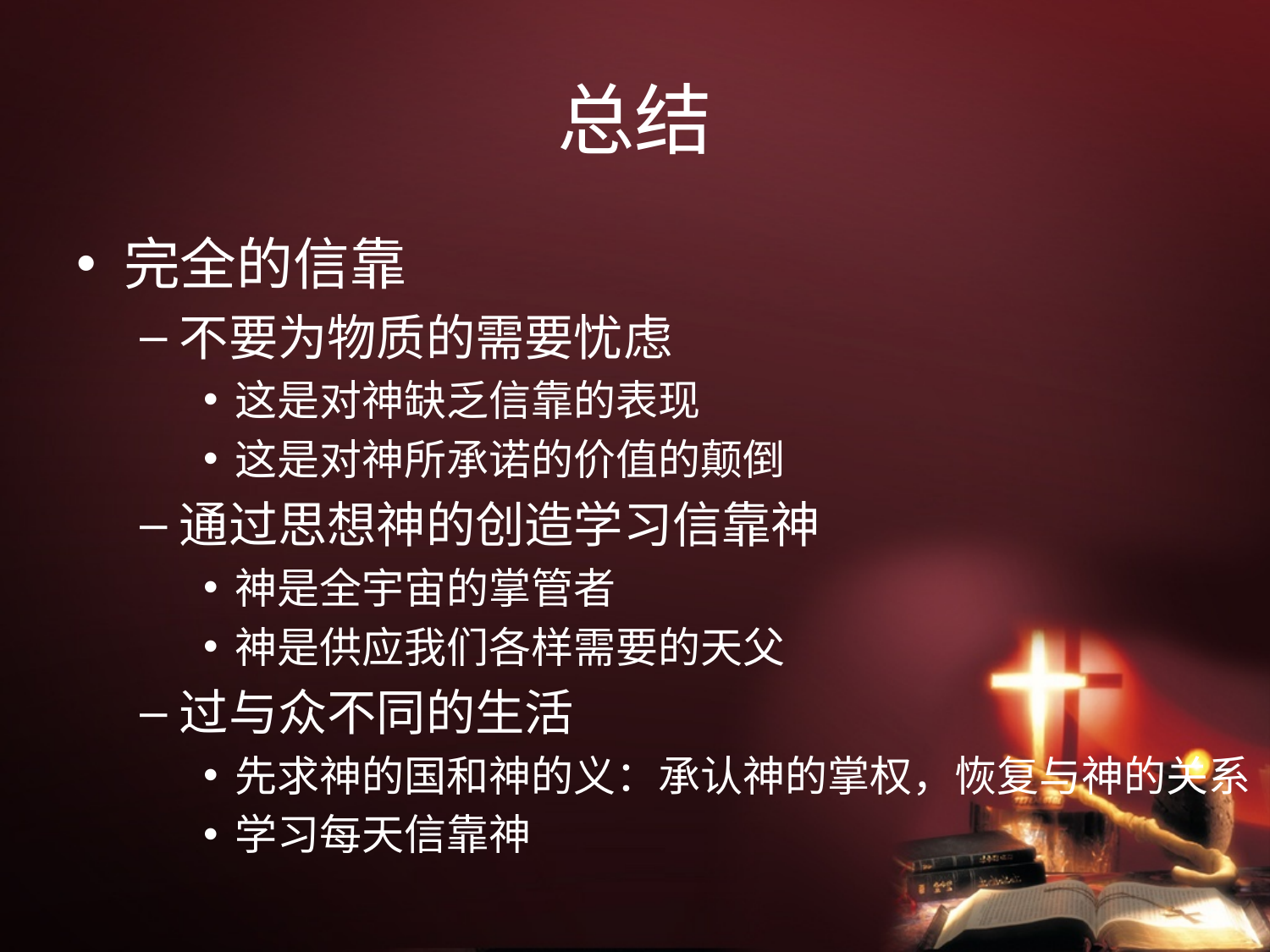

# 总结
完全的信靠
不要为物质的需要忧虑
这是对神缺乏信靠的表现
这是对神所承诺的价值的颠倒
通过思想神的创造学习信靠神
神是全宇宙的掌管者
神是供应我们各样需要的天父
过与众不同的生活
先求神的国和神的义：承认神的掌权，恢复与神的关系
学习每天信靠神